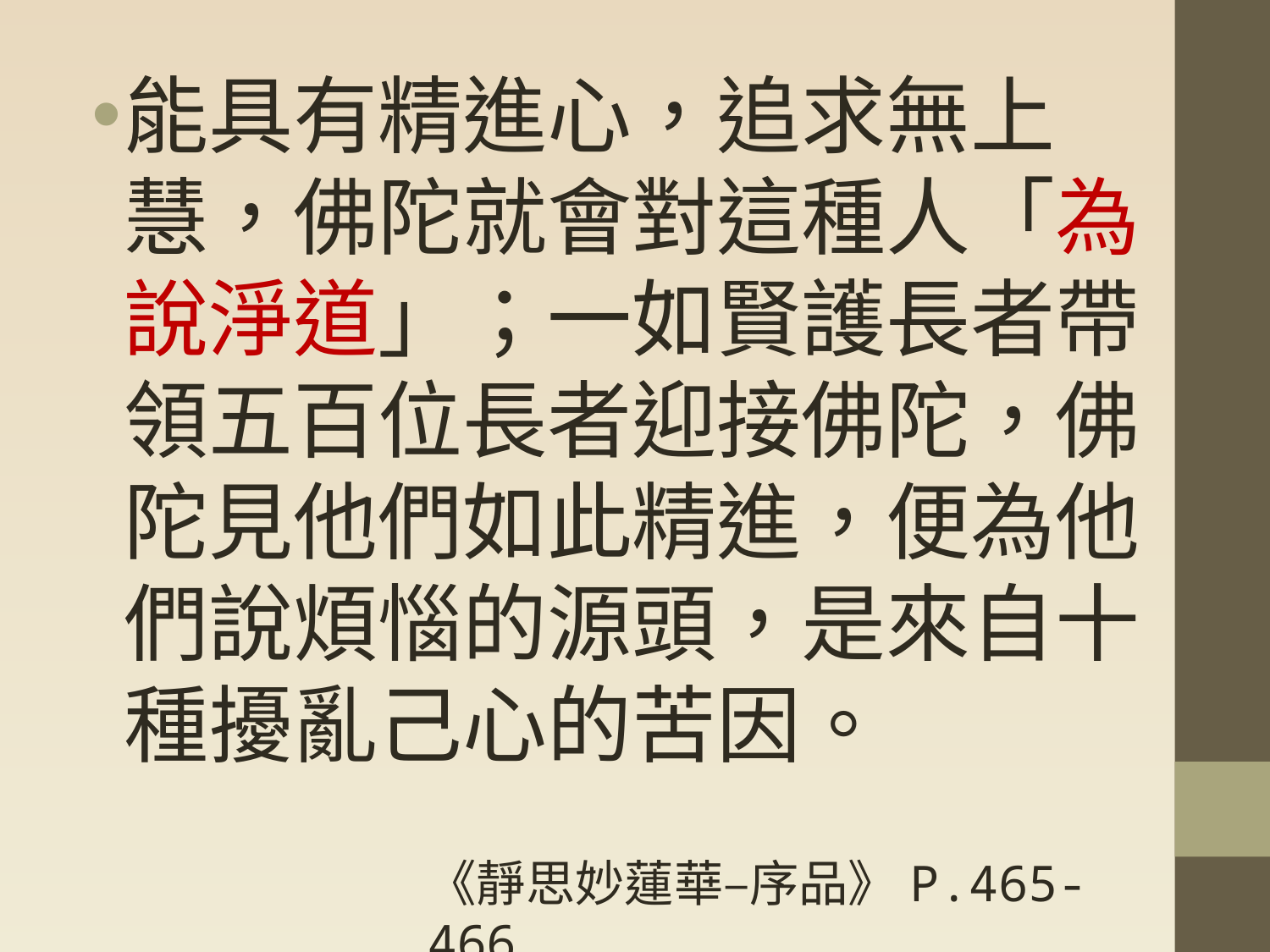

能具有精進心，追求無上慧，佛陀就會對這種人「為說淨道」；一如賢護長者帶領五百位長者迎接佛陀，佛陀見他們如此精進，便為他們說煩惱的源頭，是來自十種擾亂己心的苦因。
《靜思妙蓮華–序品》P.465-466